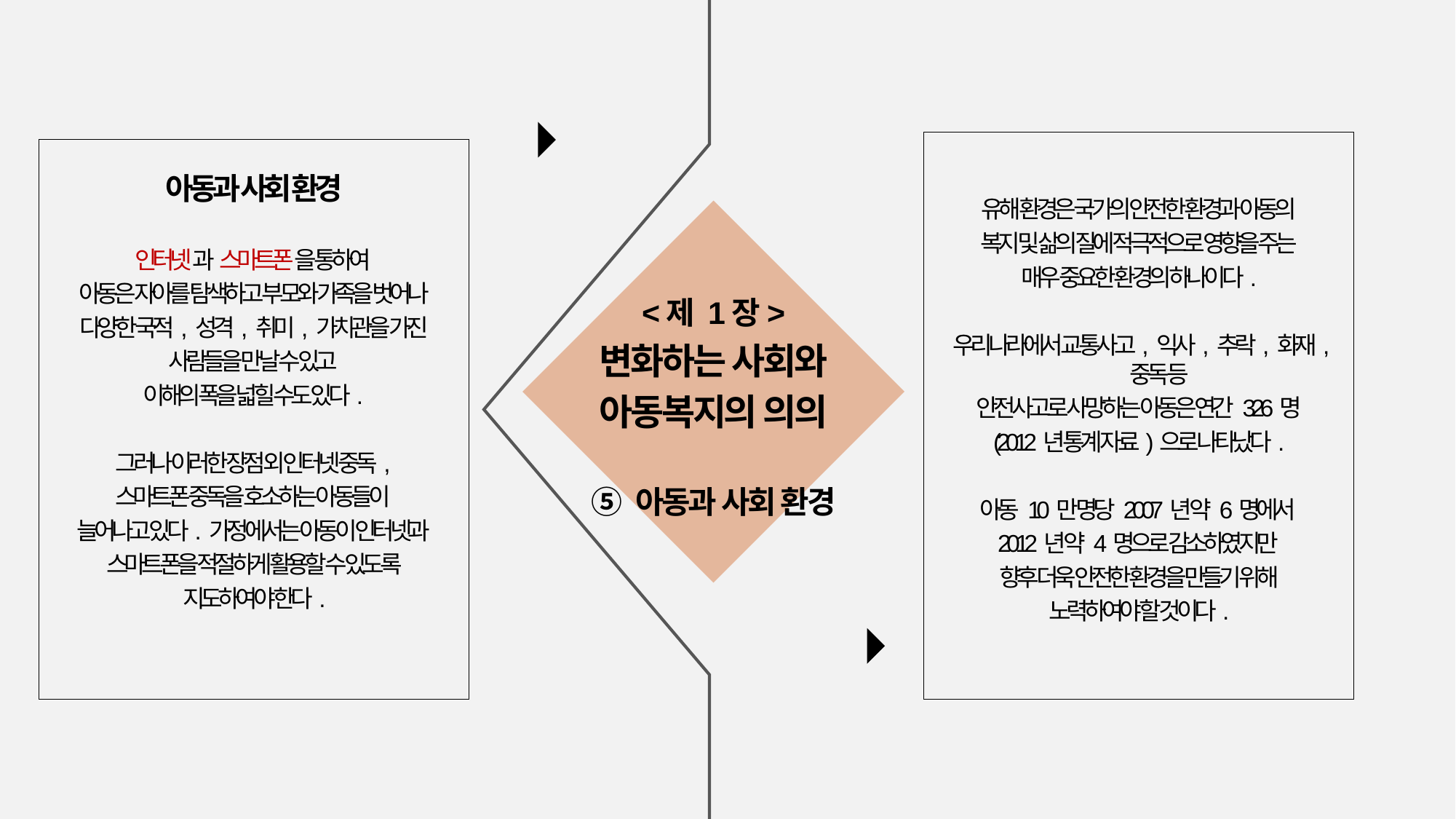

유해 환경은 국가의 안전한 환경과 아동의
복지 및 삶의 질에 적극적으로 영향을 주는
매우 중요한 환경의 하나이다.

우리나라에서 교통사고, 익사, 추락, 화재, 중독 등
안전사고로 사망하는 아동은 연간 326명
(2012년 통계 자료)으로 나타났다.

아동 10만 명당 2007년 약 6명에서
2012년 약 4명으로 감소하였지만
향후 더욱 안전한 환경을 만들기 위해
노력하여야 할 것이다.

아동과 사회 환경

인터넷과  스마트폰을 통하여
아동은 자아를 탐색하고 부모와 가족을 벗어나
다양한 국적, 성격, 취미, 가치관을 가진
사람들을 만날 수 있고
이해의 폭을 넓힐 수도 있다.

그러나 이러한 장점 외 인터넷 중독,
스마트폰 중독을 호소하는 아동들이
늘어나고 있다. 가정에서는 아동이 인터넷과
스마트폰을 적절하게 활용할 수 있도록
지도하여야 한다.

<제 1장>
변화하는 사회와
아동복지의 의의

⑤ 아동과 사회 환경
START